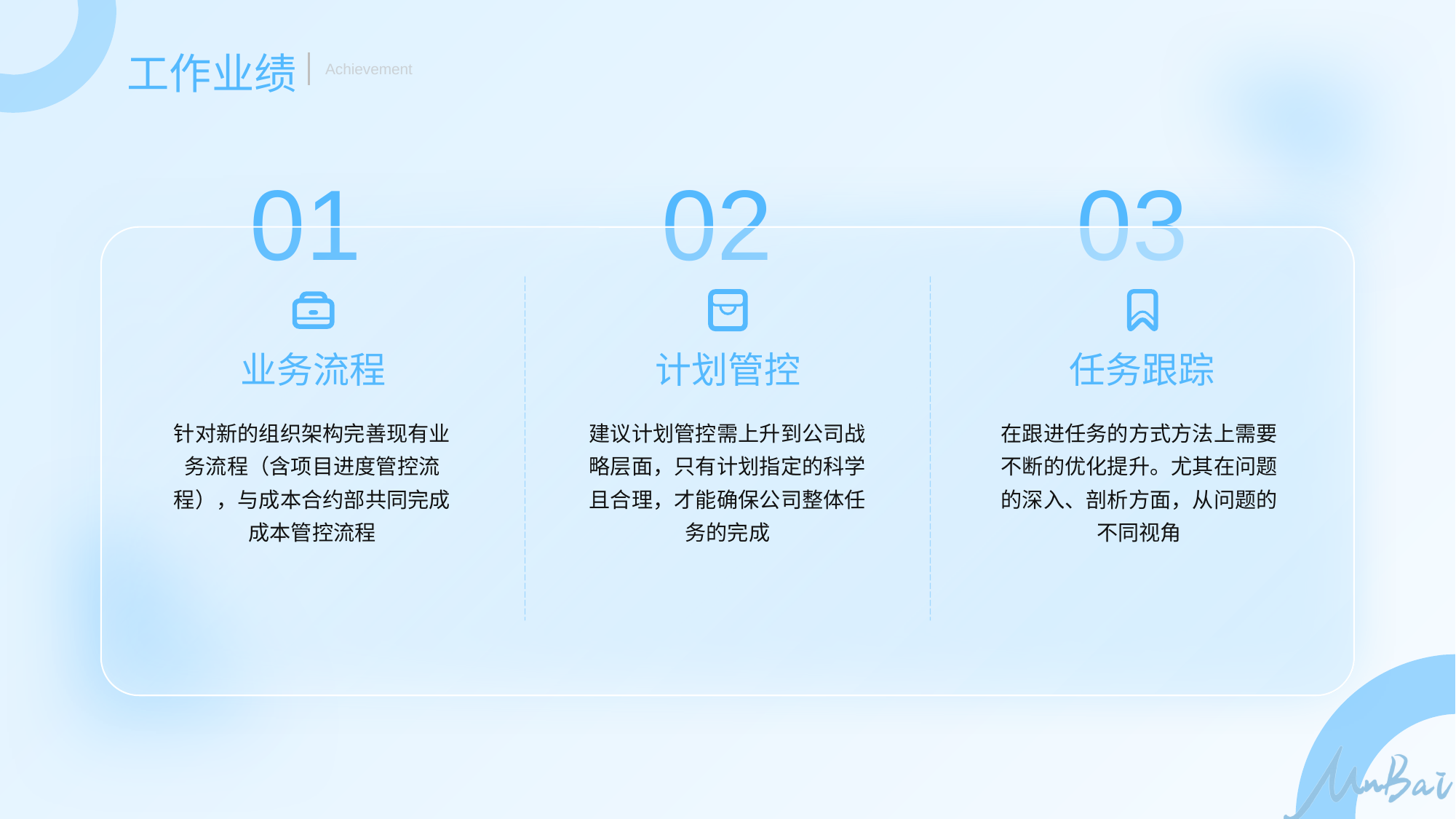

工作业绩
Achievement
01
02
03

业务流程
计划管控
任务跟踪
针对新的组织架构完善现有业务流程（含项目进度管控流程），与成本合约部共同完成成本管控流程
建议计划管控需上升到公司战略层面，只有计划指定的科学且合理，才能确保公司整体任务的完成
在跟进任务的方式方法上需要不断的优化提升。尤其在问题的深入、剖析方面，从问题的不同视角